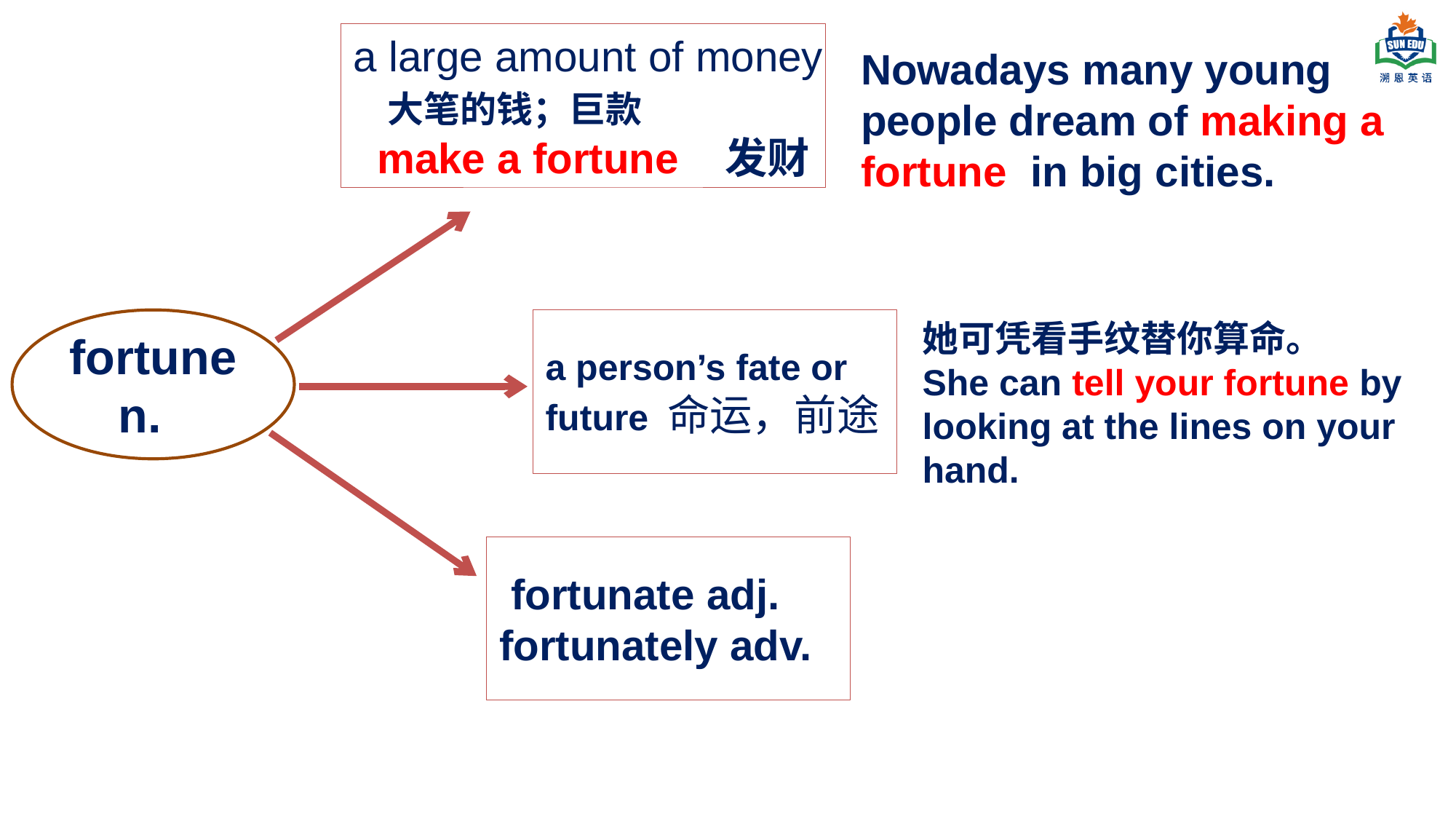

a large amount of money   大笔的钱；巨款
  make a fortune   发财
Nowadays many young people dream of making a fortune  in big cities.
fortune n.
a person’s fate or future 命运，前途
她可凭看手纹替你算命。
She can tell your fortune by looking at the lines on your hand.
 fortunate adj.
fortunately adv.